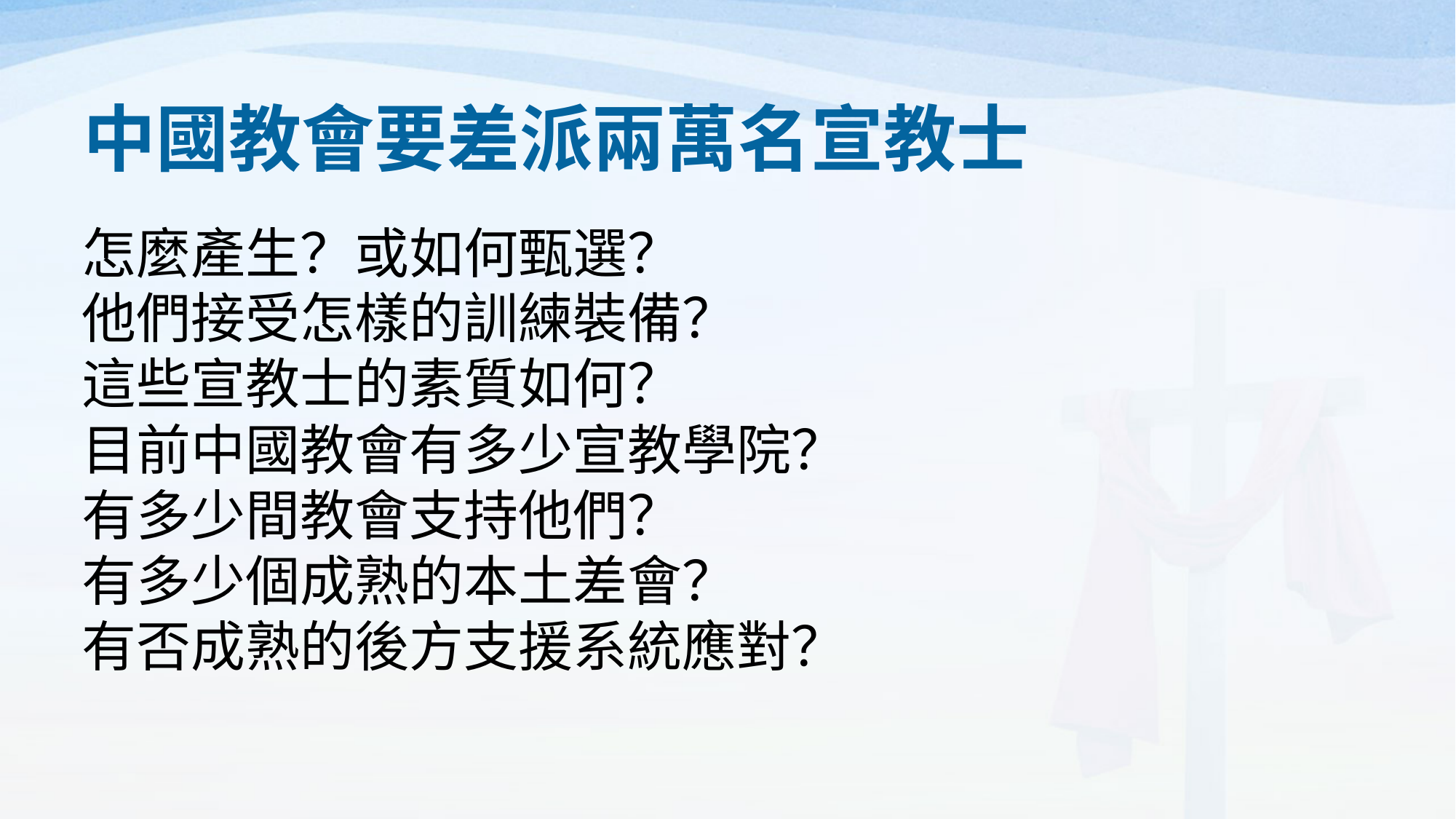

# 中國教會要差派兩萬名宣教士
怎麼產生？或如何甄選？
他們接受怎樣的訓練裝備？
這些宣教士的素質如何？
目前中國教會有多少宣教學院？
有多少間教會支持他們？
有多少個成熟的本土差會？
有否成熟的後方支援系統應對？